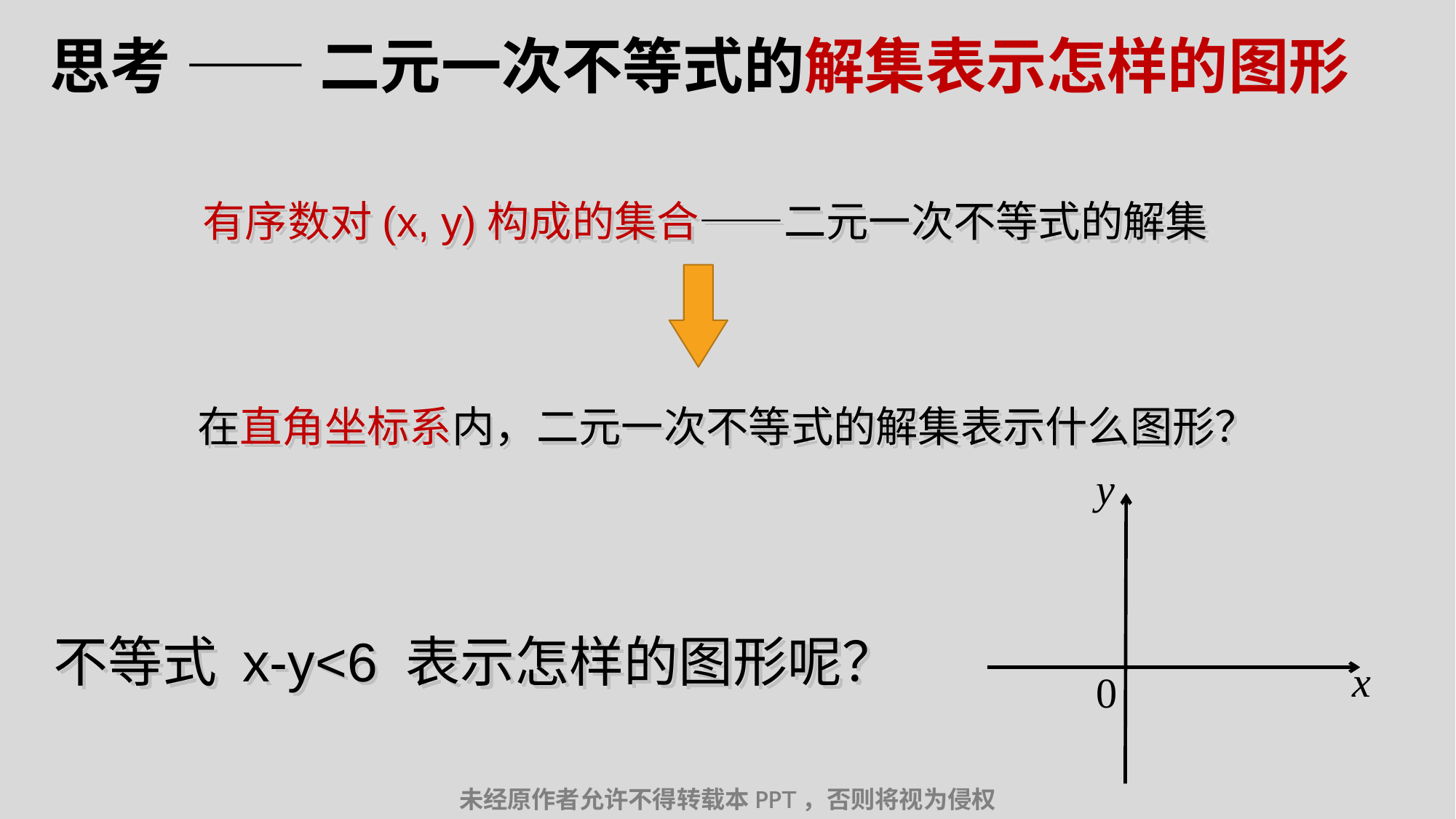

思考 —— 二元一次不等式的解集表示怎样的图形
有序数对(x, y)构成的集合——二元一次不等式的解集

在直角坐标系内，二元一次不等式的解集表示什么图形？
y

不等式 x-y<6 表示怎样的图形呢？
x
0